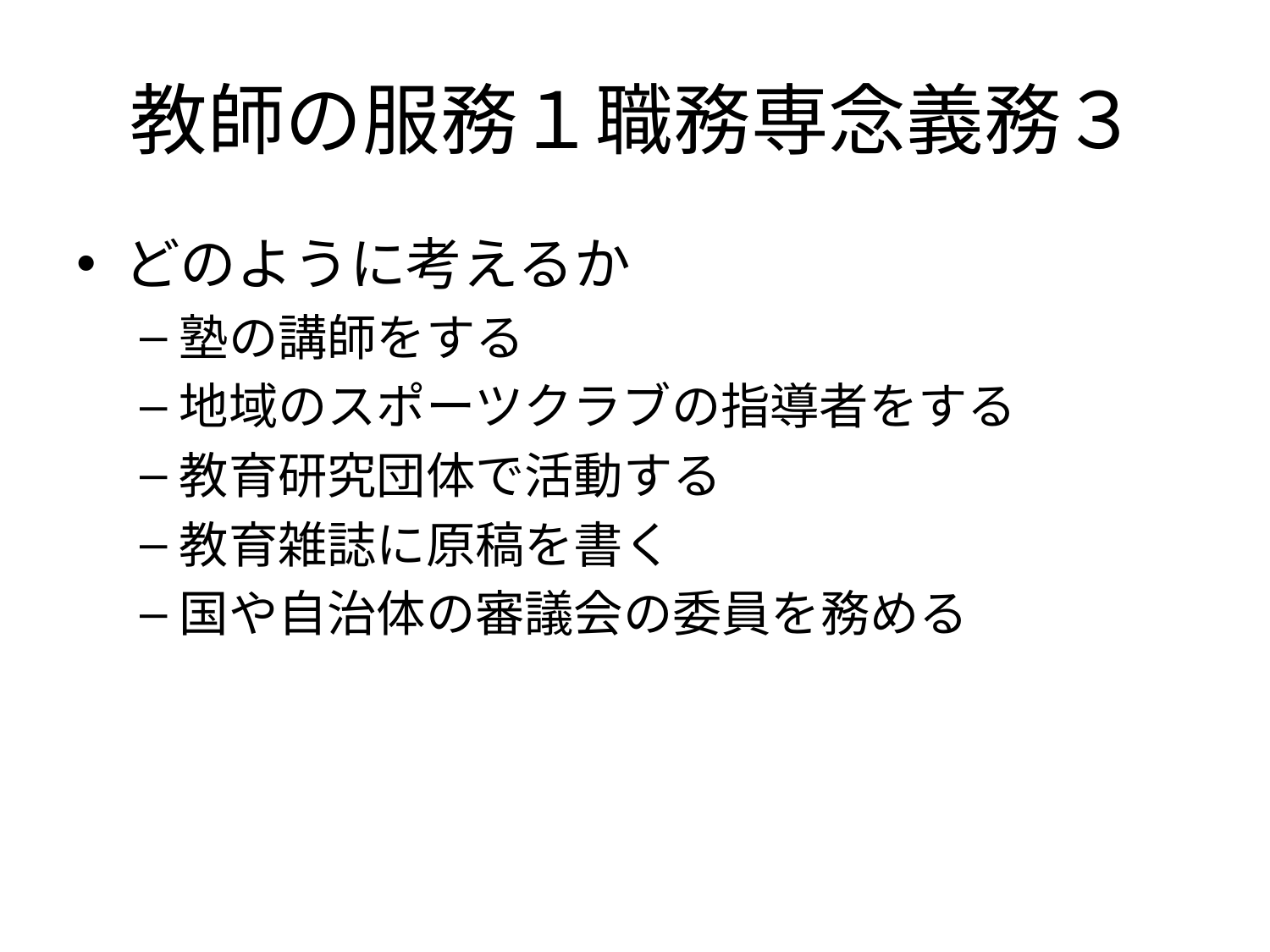

# 教師の服務１職務専念義務３
どのように考えるか
塾の講師をする
地域のスポーツクラブの指導者をする
教育研究団体で活動する
教育雑誌に原稿を書く
国や自治体の審議会の委員を務める